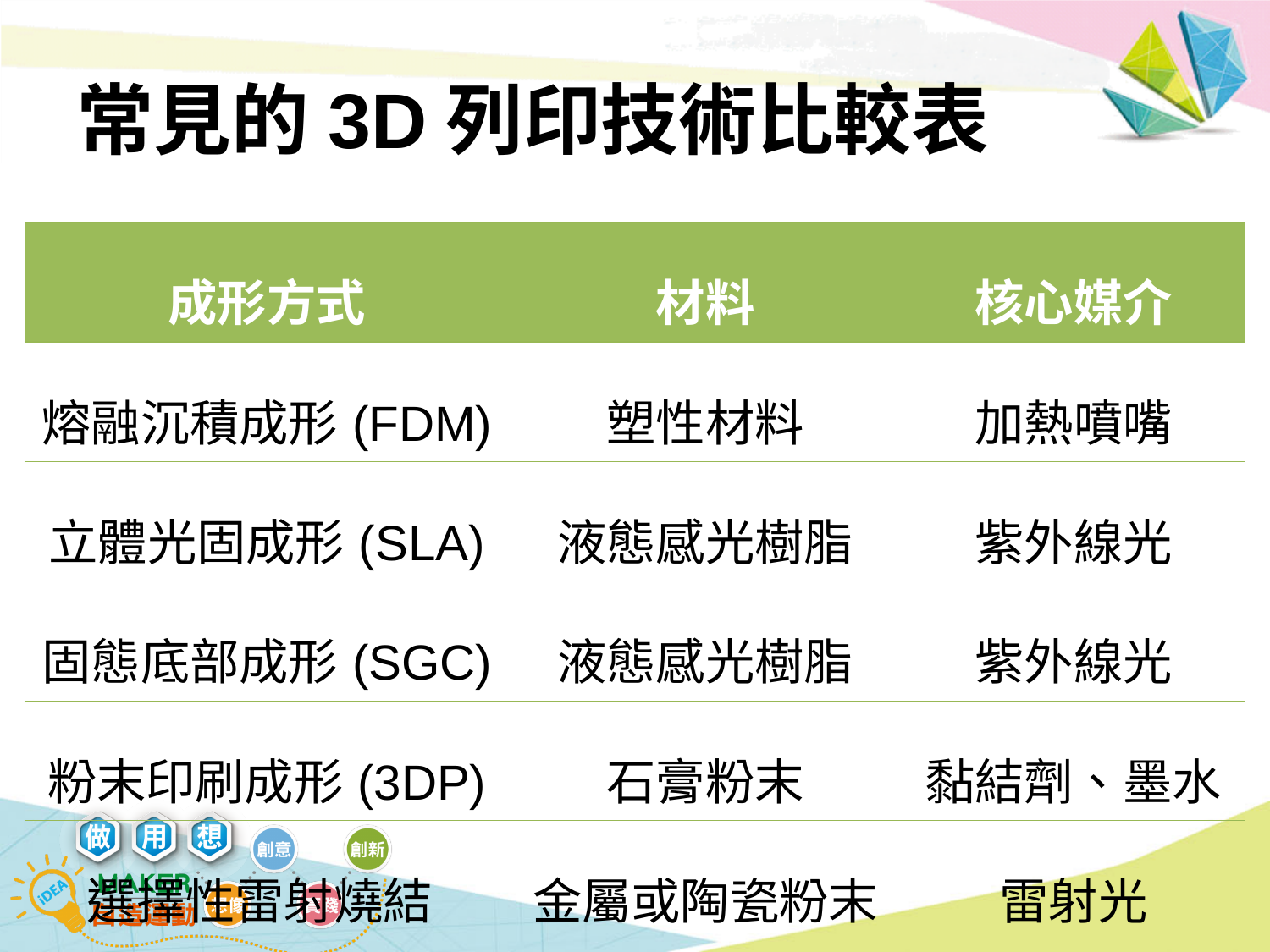

# 常見的3D列印技術比較表
| 成形方式 | 材料 | 核心媒介 |
| --- | --- | --- |
| 熔融沉積成形(FDM) | 塑性材料 | 加熱噴嘴 |
| 立體光固成形(SLA) | 液態感光樹脂 | 紫外線光 |
| 固態底部成形(SGC) | 液態感光樹脂 | 紫外線光 |
| 粉末印刷成形(3DP) | 石膏粉末 | 黏結劑、墨水 |
| 選擇性雷射燒結(SLS) | 金屬或陶瓷粉末 | 雷射光 |